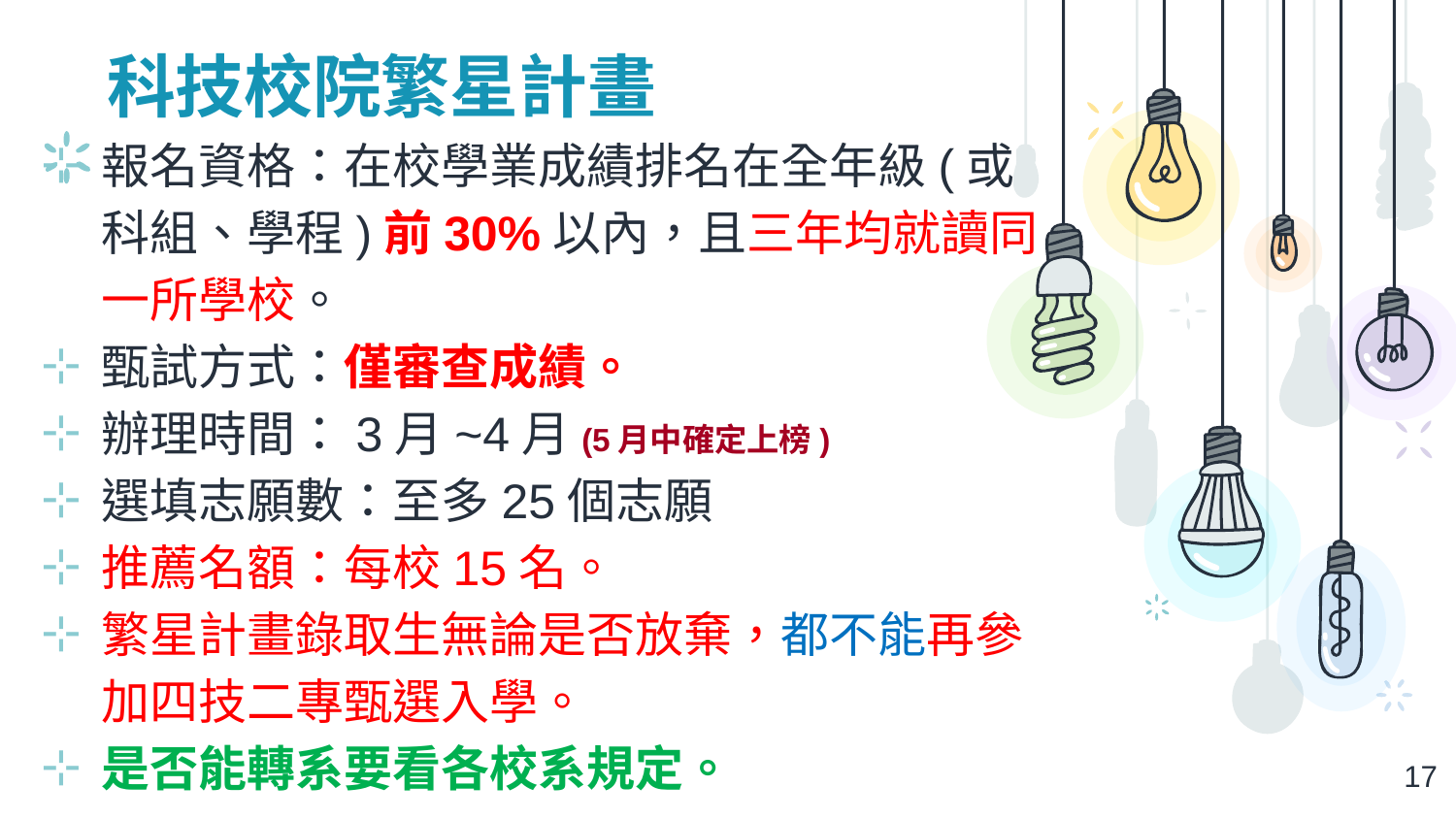

# 科技校院繁星計畫
報名資格：在校學業成績排名在全年級(或科組、學程)前30%以內，且三年均就讀同一所學校。
甄試方式：僅審查成績。
辦理時間：3月~4月(5月中確定上榜)
選填志願數：至多25個志願
推薦名額：每校15名。
繁星計畫錄取生無論是否放棄，都不能再參加四技二專甄選入學。
是否能轉系要看各校系規定。

17